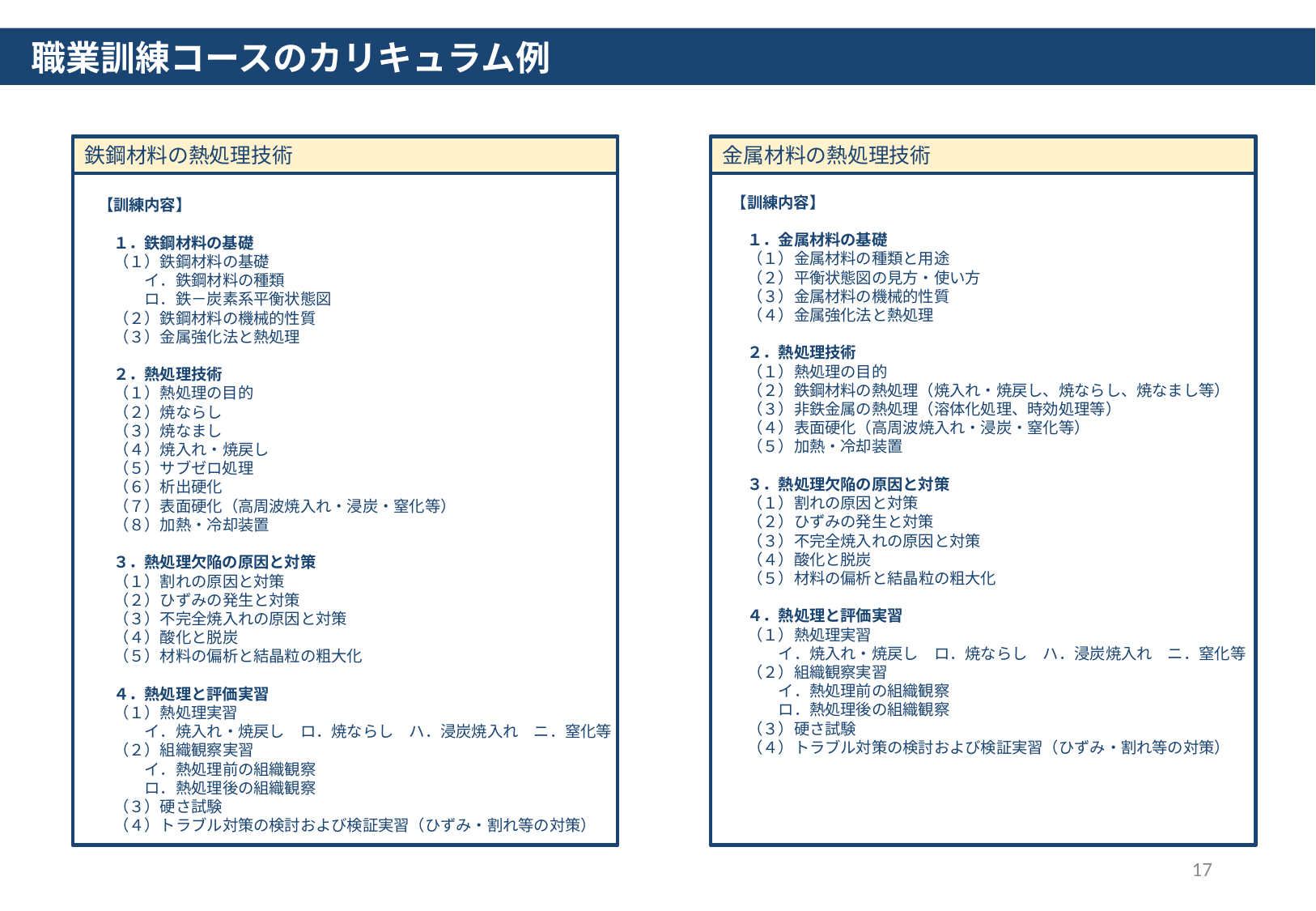

職業訓練コースのカリキュラム例
鉄鋼材料の熱処理技術

【訓練内容】

　１．鉄鋼材料の基礎
　（１）鉄鋼材料の基礎
　　　イ．鉄鋼材料の種類
　　　ロ．鉄－炭素系平衡状態図
　（２）鉄鋼材料の機械的性質
　（３）金属強化法と熱処理

　２．熱処理技術
　（１）熱処理の目的
　（２）焼ならし
　（３）焼なまし
　（４）焼入れ・焼戻し
　（５）サブゼロ処理
　（６）析出硬化
　（７）表面硬化（高周波焼入れ・浸炭・窒化等）
　（８）加熱・冷却装置

　３．熱処理欠陥の原因と対策
　（１）割れの原因と対策
　（２）ひずみの発生と対策
　（３）不完全焼入れの原因と対策
　（４）酸化と脱炭
　（５）材料の偏析と結晶粒の粗大化

　４．熱処理と評価実習
　（１）熱処理実習
　　　イ．焼入れ・焼戻し　ロ．焼ならし　ハ．浸炭焼入れ　ニ．窒化等
　（２）組織観察実習
　　　イ．熱処理前の組織観察
　　　ロ．熱処理後の組織観察
　（３）硬さ試験
　（４）トラブル対策の検討および検証実習（ひずみ・割れ等の対策）

金属材料の熱処理技術
【訓練内容】

　１．金属材料の基礎
　（１）金属材料の種類と用途
　（２）平衡状態図の見方・使い方
　（３）金属材料の機械的性質
　（４）金属強化法と熱処理

　２．熱処理技術
　（１）熱処理の目的
　（２）鉄鋼材料の熱処理（焼入れ・焼戻し、焼ならし、焼なまし等）
　（３）非鉄金属の熱処理（溶体化処理、時効処理等）
　（４）表面硬化（高周波焼入れ・浸炭・窒化等）
　（５）加熱・冷却装置

　３．熱処理欠陥の原因と対策
　（１）割れの原因と対策
　（２）ひずみの発生と対策
　（３）不完全焼入れの原因と対策
　（４）酸化と脱炭
　（５）材料の偏析と結晶粒の粗大化

　４．熱処理と評価実習
　（１）熱処理実習
　　　イ．焼入れ・焼戻し　ロ．焼ならし　ハ．浸炭焼入れ　ニ．窒化等
　（２）組織観察実習
　　　イ．熱処理前の組織観察
　　　ロ．熱処理後の組織観察
　（３）硬さ試験
　（４）トラブル対策の検討および検証実習（ひずみ・割れ等の対策）

17